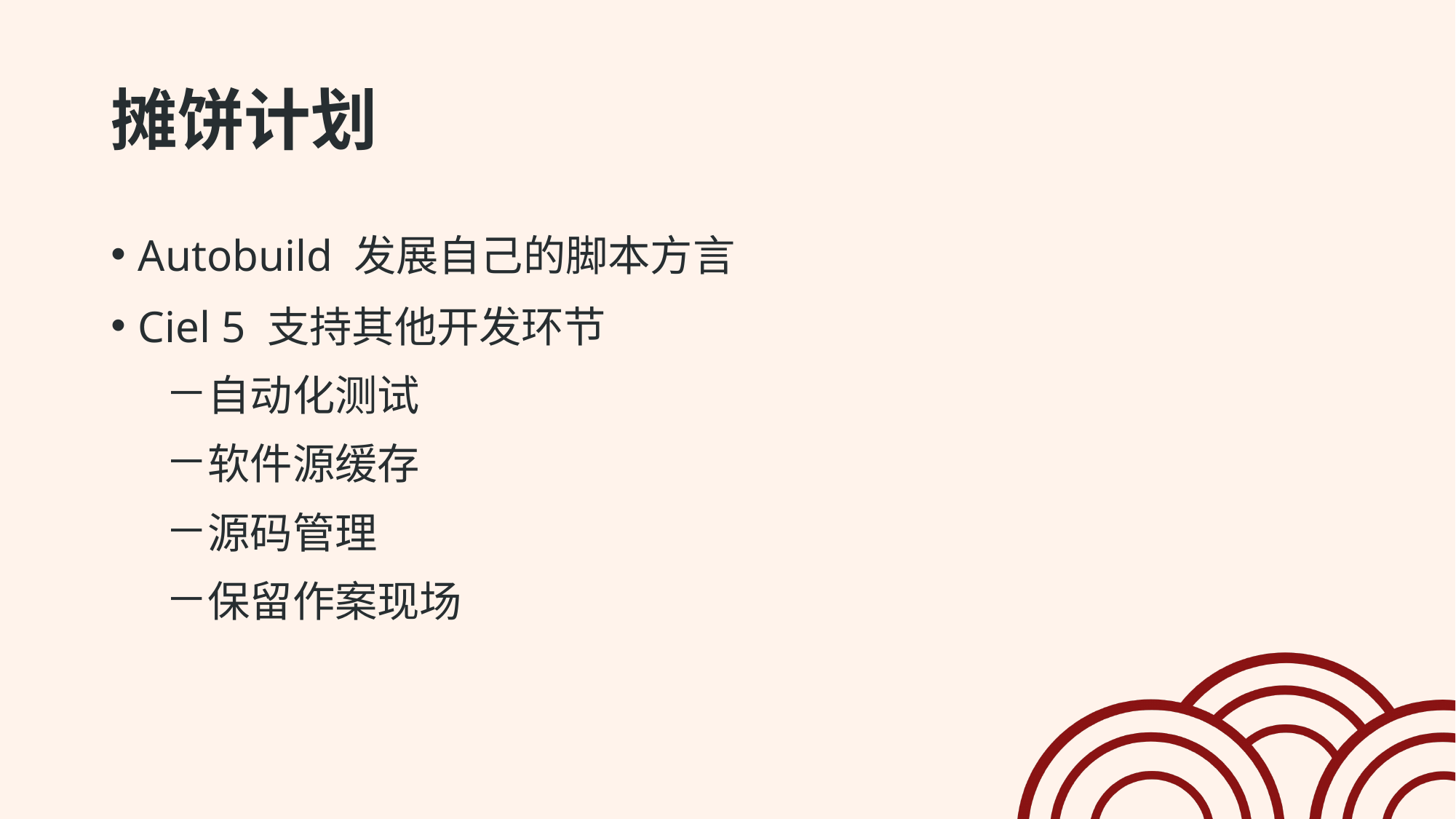

# 摊饼计划
Autobuild 发展自己的脚本方言
Ciel 5 支持其他开发环节
自动化测试
软件源缓存
源码管理
保留作案现场